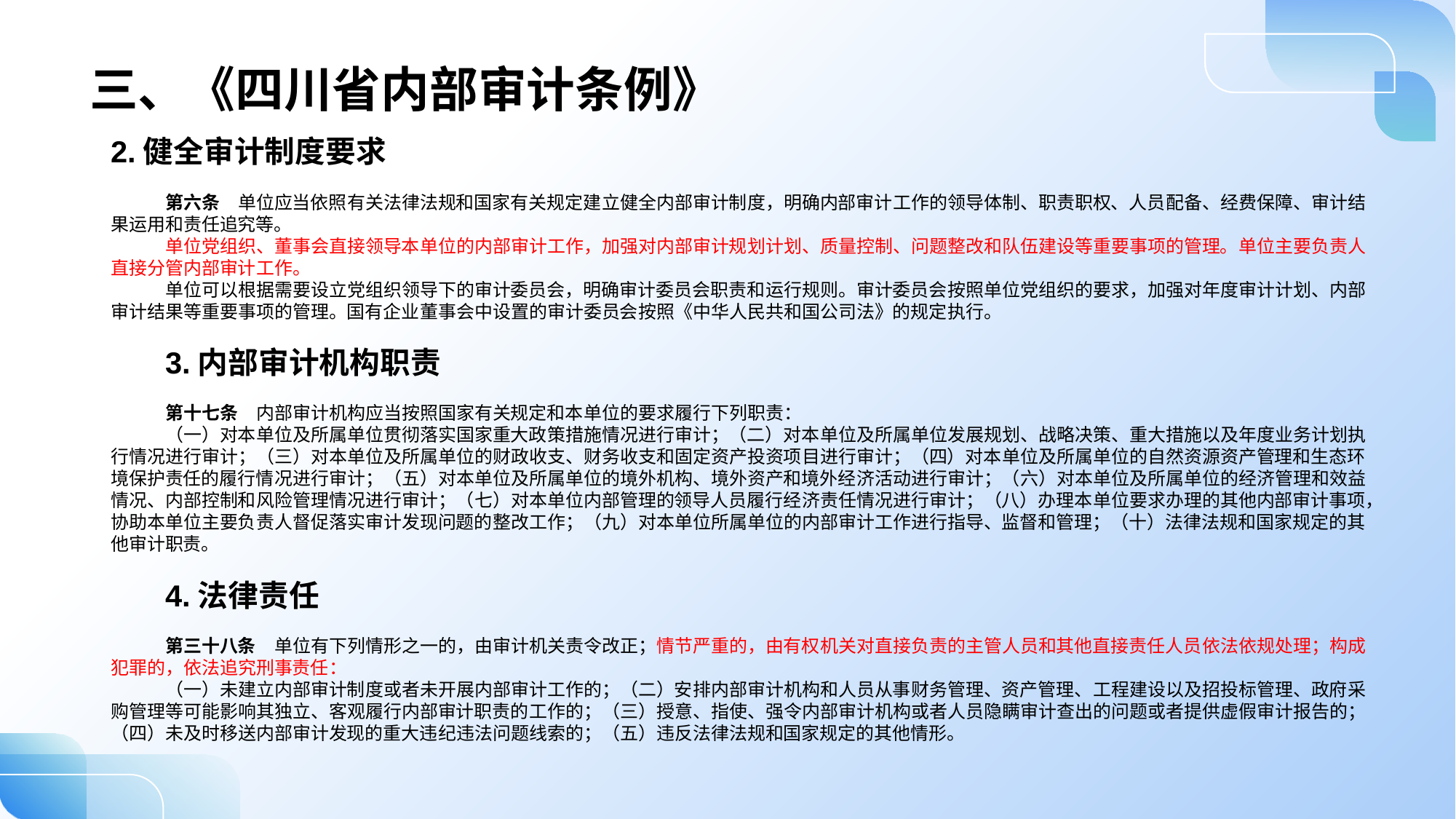

三、《四川省内部审计条例》
2.健全审计制度要求

第六条　单位应当依照有关法律法规和国家有关规定建立健全内部审计制度，明确内部审计工作的领导体制、职责职权、人员配备、经费保障、审计结果运用和责任追究等。
单位党组织、董事会直接领导本单位的内部审计工作，加强对内部审计规划计划、质量控制、问题整改和队伍建设等重要事项的管理。单位主要负责人直接分管内部审计工作。
单位可以根据需要设立党组织领导下的审计委员会，明确审计委员会职责和运行规则。审计委员会按照单位党组织的要求，加强对年度审计计划、内部审计结果等重要事项的管理。国有企业董事会中设置的审计委员会按照《中华人民共和国公司法》的规定执行。

3.内部审计机构职责

第十七条　内部审计机构应当按照国家有关规定和本单位的要求履行下列职责：
（一）对本单位及所属单位贯彻落实国家重大政策措施情况进行审计；（二）对本单位及所属单位发展规划、战略决策、重大措施以及年度业务计划执行情况进行审计；（三）对本单位及所属单位的财政收支、财务收支和固定资产投资项目进行审计；（四）对本单位及所属单位的自然资源资产管理和生态环境保护责任的履行情况进行审计；（五）对本单位及所属单位的境外机构、境外资产和境外经济活动进行审计；（六）对本单位及所属单位的经济管理和效益情况、内部控制和风险管理情况进行审计；（七）对本单位内部管理的领导人员履行经济责任情况进行审计；（八）办理本单位要求办理的其他内部审计事项，协助本单位主要负责人督促落实审计发现问题的整改工作；（九）对本单位所属单位的内部审计工作进行指导、监督和管理；（十）法律法规和国家规定的其他审计职责。

4.法律责任

第三十八条　单位有下列情形之一的，由审计机关责令改正；情节严重的，由有权机关对直接负责的主管人员和其他直接责任人员依法依规处理；构成犯罪的，依法追究刑事责任：
（一）未建立内部审计制度或者未开展内部审计工作的；（二）安排内部审计机构和人员从事财务管理、资产管理、工程建设以及招投标管理、政府采购管理等可能影响其独立、客观履行内部审计职责的工作的；（三）授意、指使、强令内部审计机构或者人员隐瞒审计查出的问题或者提供虚假审计报告的；（四）未及时移送内部审计发现的重大违纪违法问题线索的；（五）违反法律法规和国家规定的其他情形。